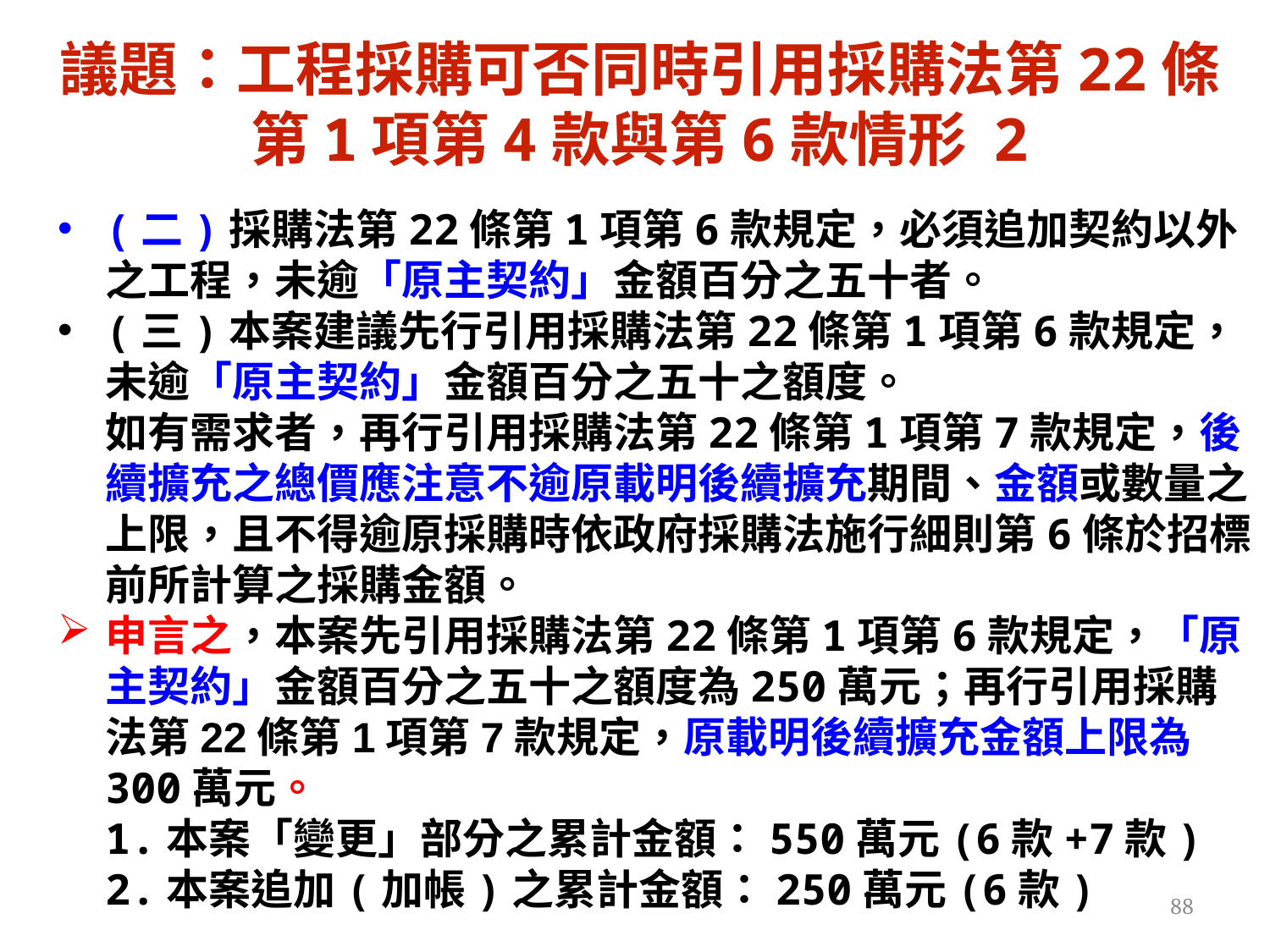

議題：工程採購可否同時引用採購法第22條
第1項第4款與第6款情形 2
(二)採購法第22條第1項第6款規定，必須追加契約以外之工程，未逾「原主契約」金額百分之五十者。
(三)本案建議先行引用採購法第22條第1項第6款規定，未逾「原主契約」金額百分之五十之額度。
如有需求者，再行引用採購法第22條第1項第7款規定，後續擴充之總價應注意不逾原載明後續擴充期間、金額或數量之上限，且不得逾原採購時依政府採購法施行細則第6條於招標前所計算之採購金額。
申言之，本案先引用採購法第22條第1項第6款規定，「原主契約」金額百分之五十之額度為250萬元；再行引用採購法第22條第1項第7款規定，原載明後續擴充金額上限為300萬元。
1.本案「變更」部分之累計金額：550萬元(6款+7款)
2.本案追加(加帳)之累計金額：250萬元(6款)
88